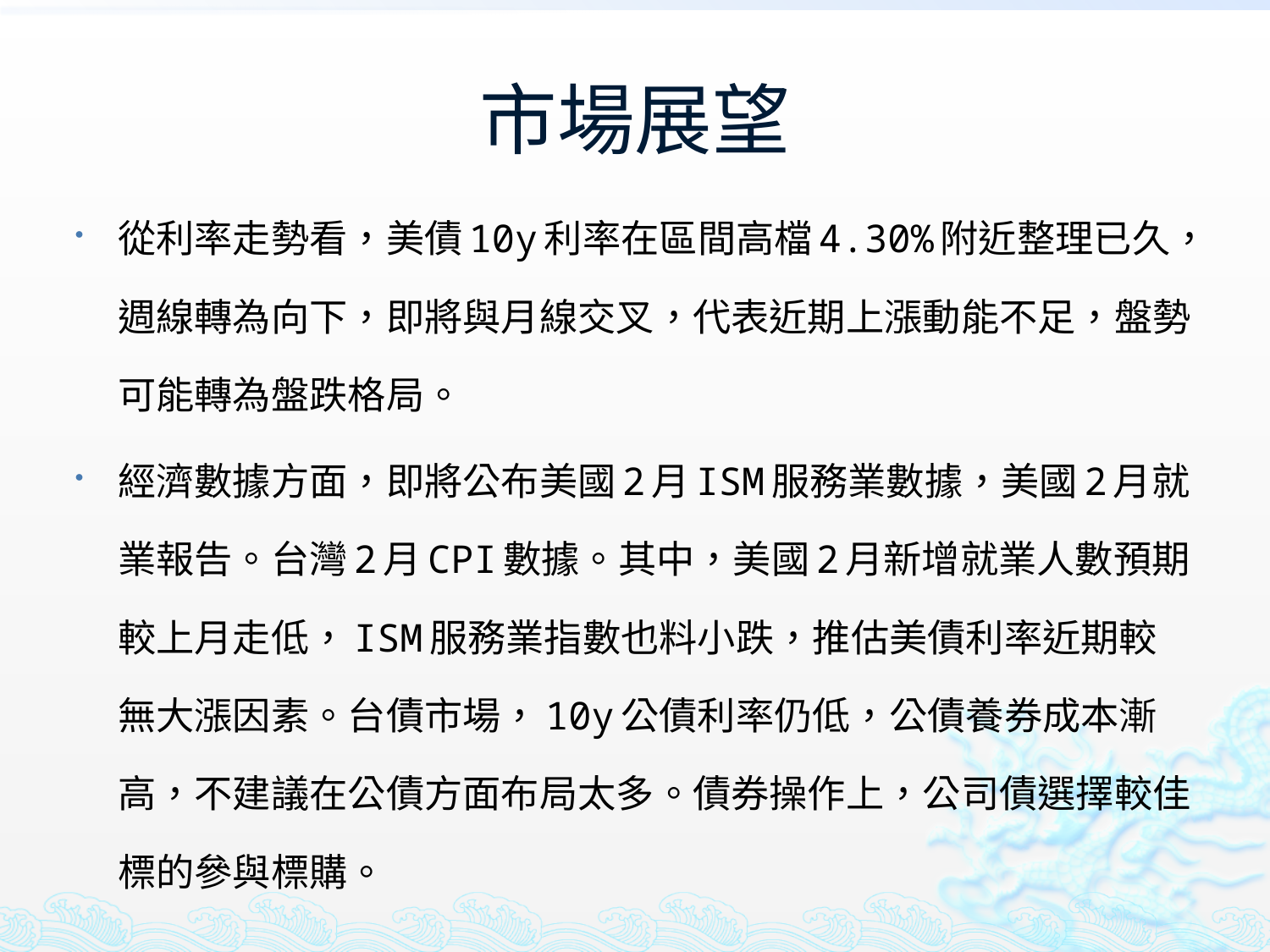

# 市場展望
從利率走勢看，美債10y利率在區間高檔4.30%附近整理已久，週線轉為向下，即將與月線交叉，代表近期上漲動能不足，盤勢可能轉為盤跌格局。
經濟數據方面，即將公布美國2月ISM服務業數據，美國2月就業報告。台灣2月CPI數據。其中，美國2月新增就業人數預期較上月走低，ISM服務業指數也料小跌，推估美債利率近期較無大漲因素。台債市場，10y公債利率仍低，公債養券成本漸高，不建議在公債方面布局太多。債券操作上，公司債選擇較佳標的參與標購。